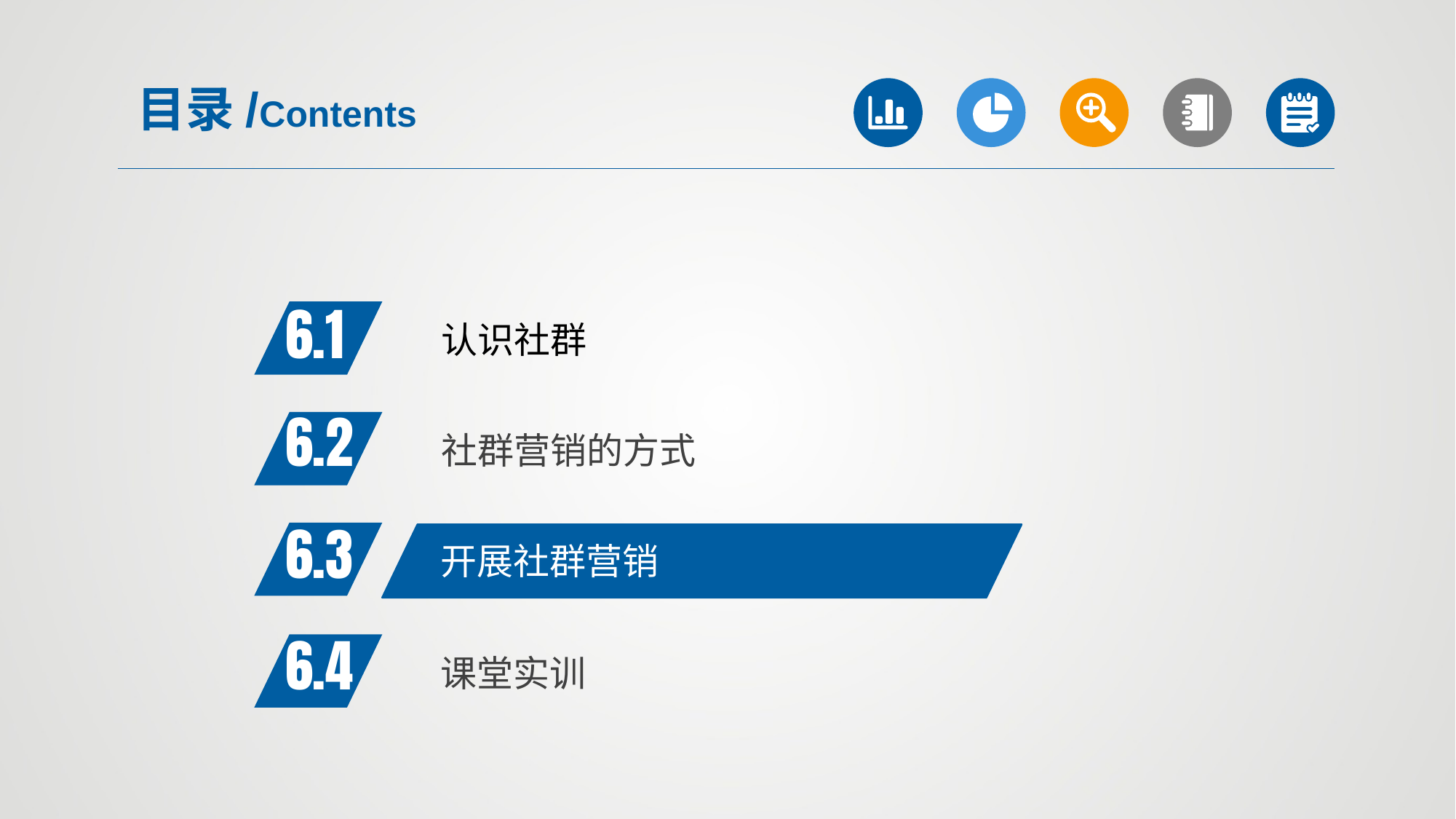

目录/Contents

6.1

认识社群
6.2

社群营销的方式
6.3

开展社群营销
6.4

课堂实训